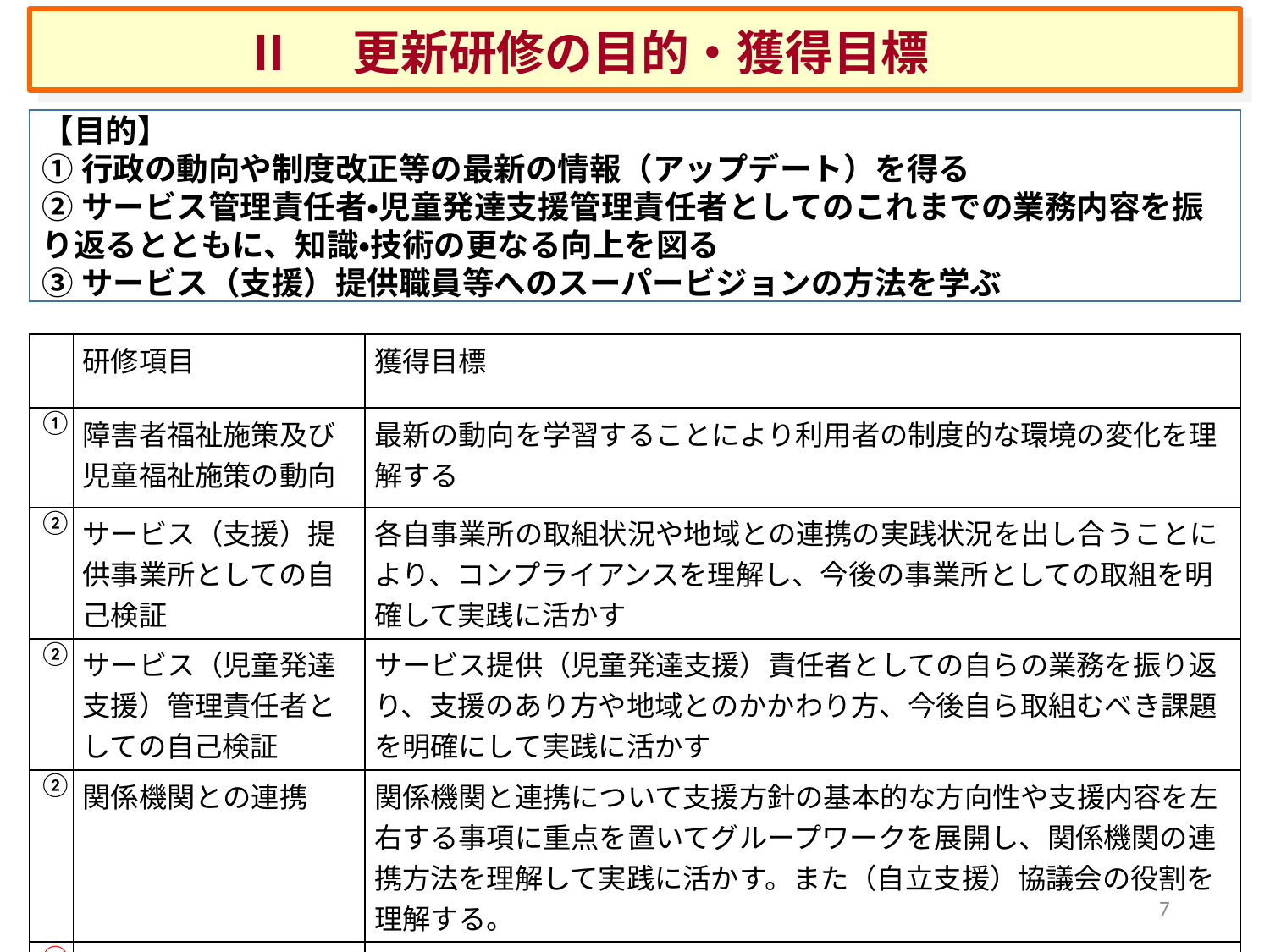

# Ⅱ　更新研修の目的・獲得目標
【目的】
①行政の動向や制度改正等の最新の情報（アップデート）を得る
②サービス管理責任者・児童発達支援管理責任者としてのこれまでの業務内容を振り返るとともに、知識・技術の更なる向上を図る
③サービス（支援）提供職員等へのスーパービジョンの方法を学ぶ
|  | 研修項目 | 獲得目標 |
| --- | --- | --- |
| ① | 障害者福祉施策及び児童福祉施策の動向 | 最新の動向を学習することにより利用者の制度的な環境の変化を理解する |
| ② | サービス（支援）提供事業所としての自己検証 | 各自事業所の取組状況や地域との連携の実践状況を出し合うことにより、コンプライアンスを理解し、今後の事業所としての取組を明確して実践に活かす |
| ② | サービス（児童発達支援）管理責任者としての自己検証 | サービス提供（児童発達支援）責任者としての自らの業務を振り返り、支援のあり方や地域とのかかわり方、今後自ら取組むべき課題を明確にして実践に活かす |
| ② | 関係機関との連携 | 関係機関と連携について支援方針の基本的な方向性や支援内容を左右する事項に重点を置いてグループワークを展開し、関係機関の連携方法を理解して実践に活かす。また（自立支援）協議会の役割を理解する。 |
| ③ | 事例検討 | サービス（支援）提供職員へのスーパービジョンの具体的な技術を獲得し、実践に活かす |
7